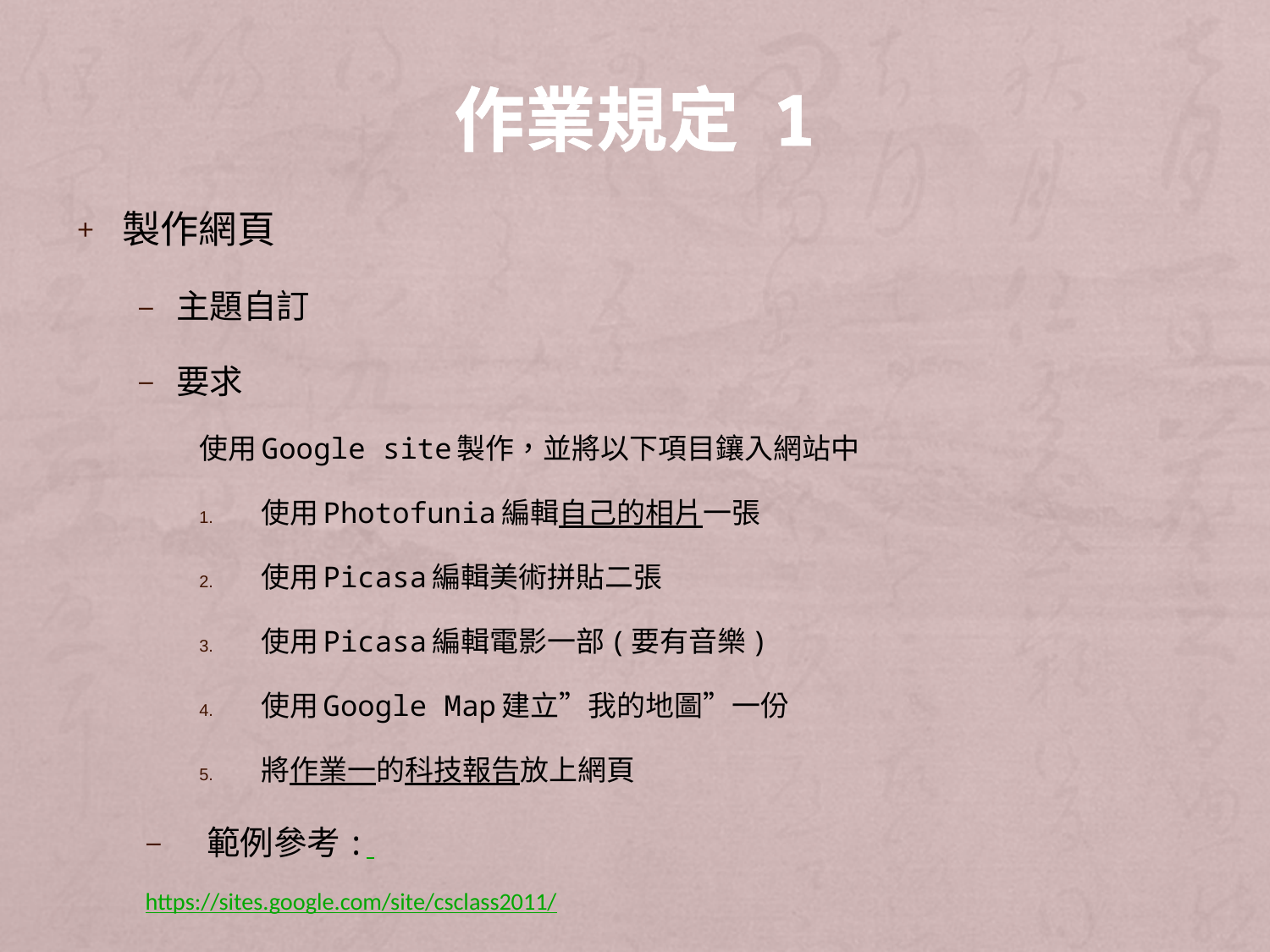

# 作業規定 1
製作網頁
主題自訂
要求
使用Google site製作，並將以下項目鑲入網站中
使用Photofunia編輯自己的相片一張
使用Picasa編輯美術拼貼二張
使用Picasa編輯電影一部(要有音樂)
使用Google Map建立”我的地圖”一份
將作業一的科技報告放上網頁
範例參考:
https://sites.google.com/site/csclass2011/